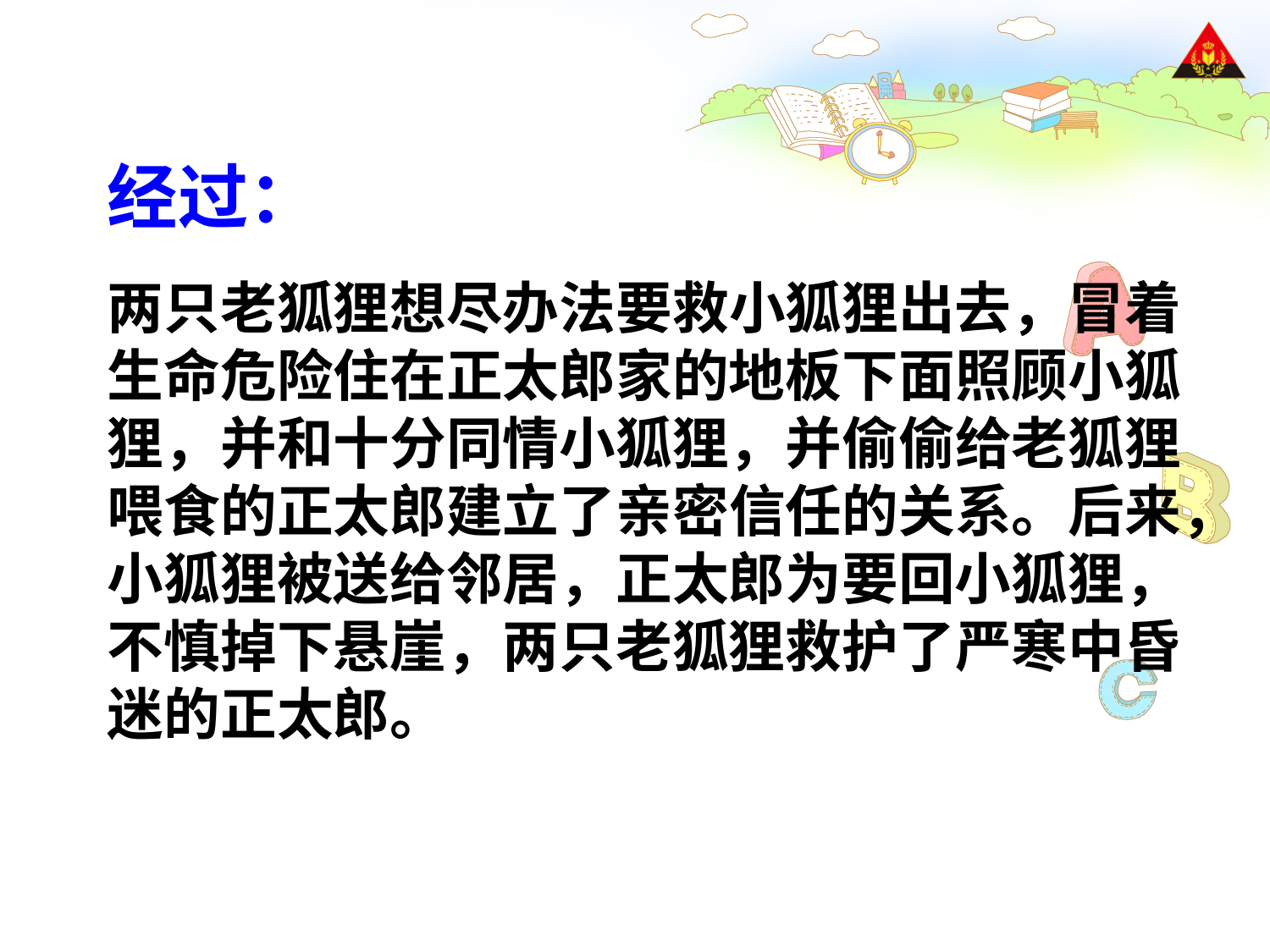

经过：
两只老狐狸想尽办法要救小狐狸出去，冒着生命危险住在正太郎家的地板下面照顾小狐狸，并和十分同情小狐狸，并偷偷给老狐狸喂食的正太郎建立了亲密信任的关系。后来，小狐狸被送给邻居，正太郎为要回小狐狸，不慎掉下悬崖，两只老狐狸救护了严寒中昏迷的正太郎。